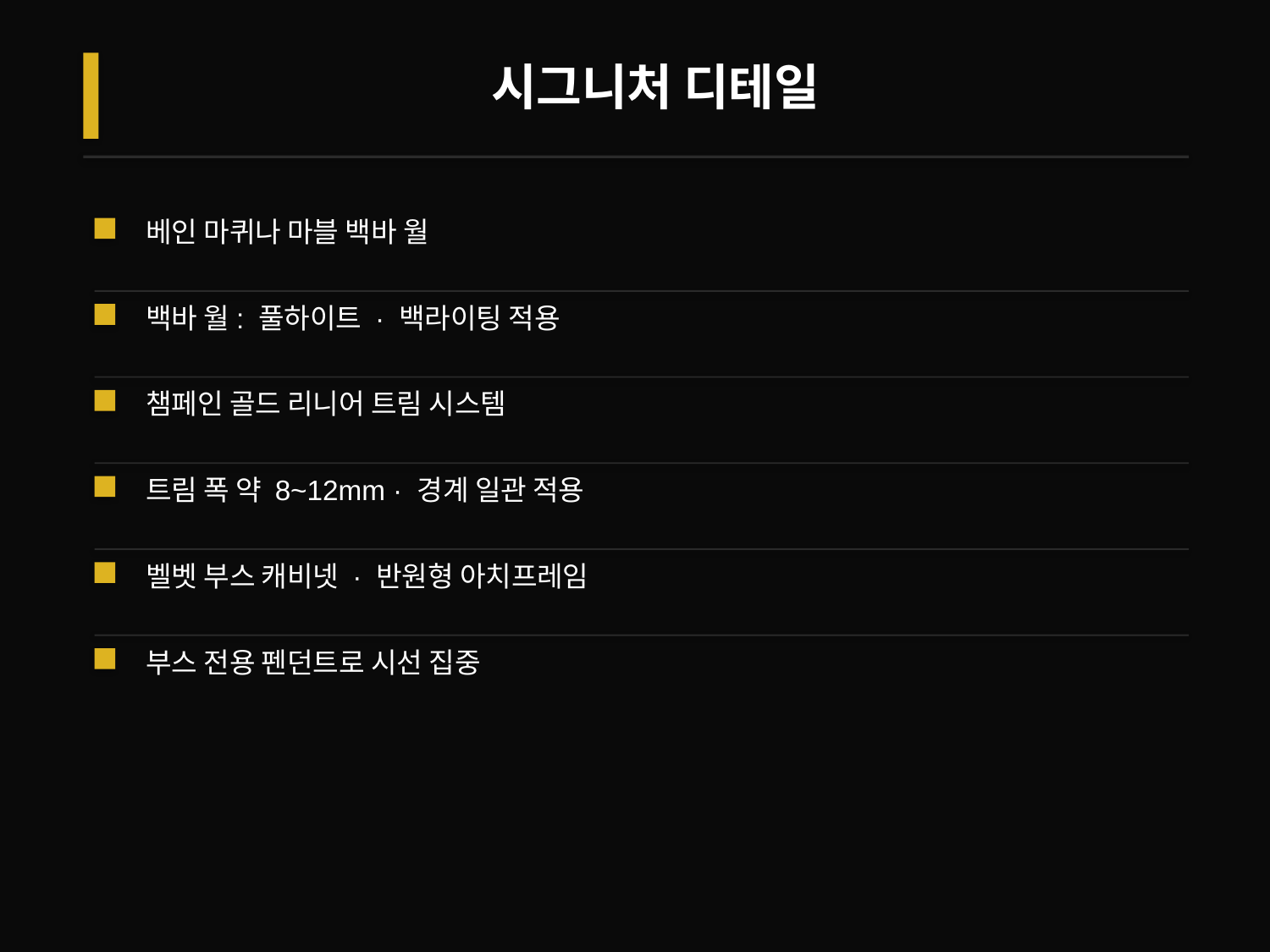

시그니처 디테일

베인 마퀴나 마블 백바 월

백바 월: 풀하이트 · 백라이팅 적용

챔페인 골드 리니어 트림 시스템

트림 폭 약 8~12mm · 경계 일관 적용

벨벳 부스 캐비넷 · 반원형 아치프레임

부스 전용 펜던트로 시선 집중